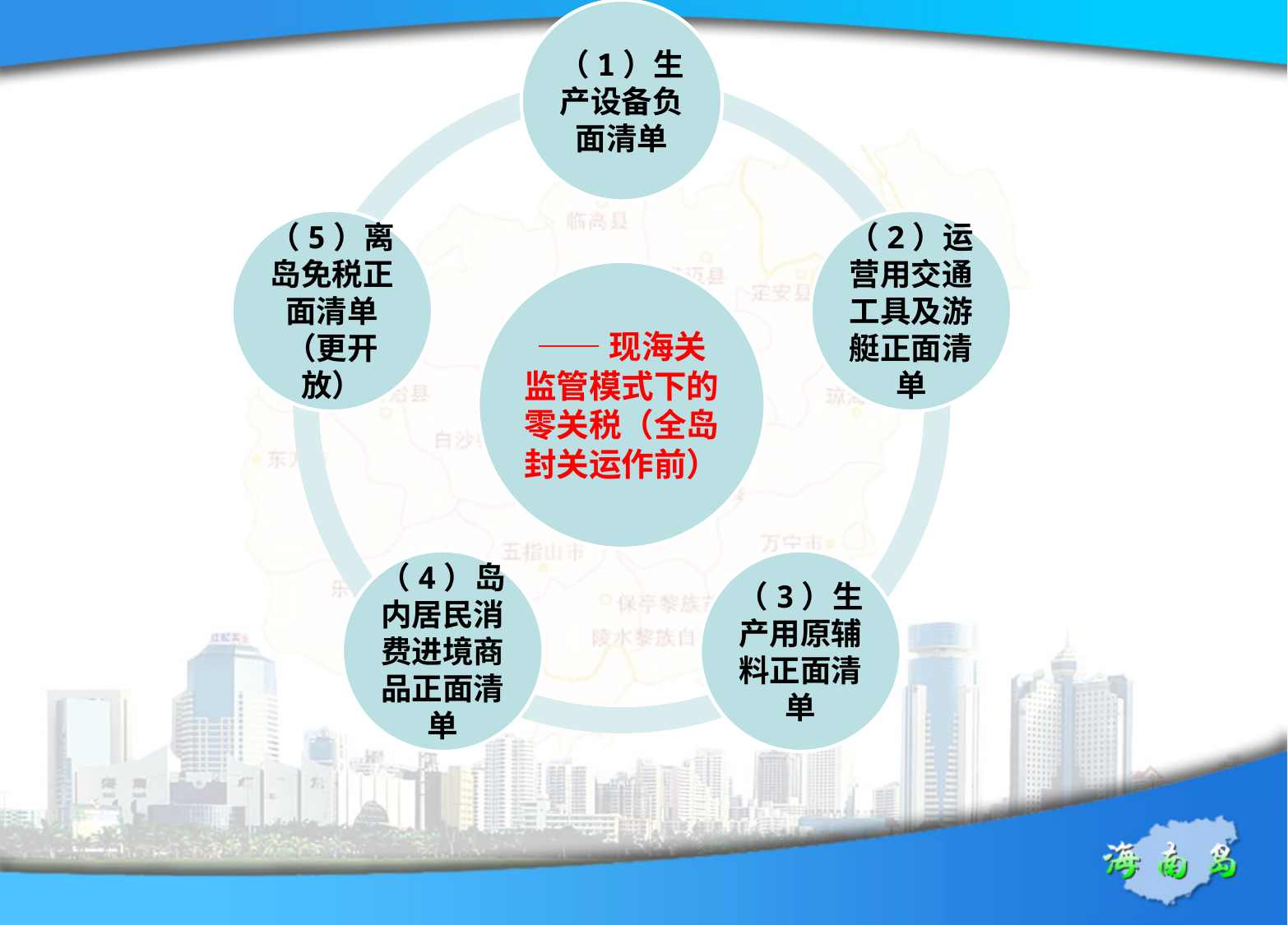

——现海关监管模式下的零关税（全岛封关运作前）
（1）生产设备负面清单
（2）运营用交通工具及游艇正面清单
（3）生产用原辅料正面清单
（4）岛内居民消费进境商品正面清单
（5）离岛免税正面清单（更开放）